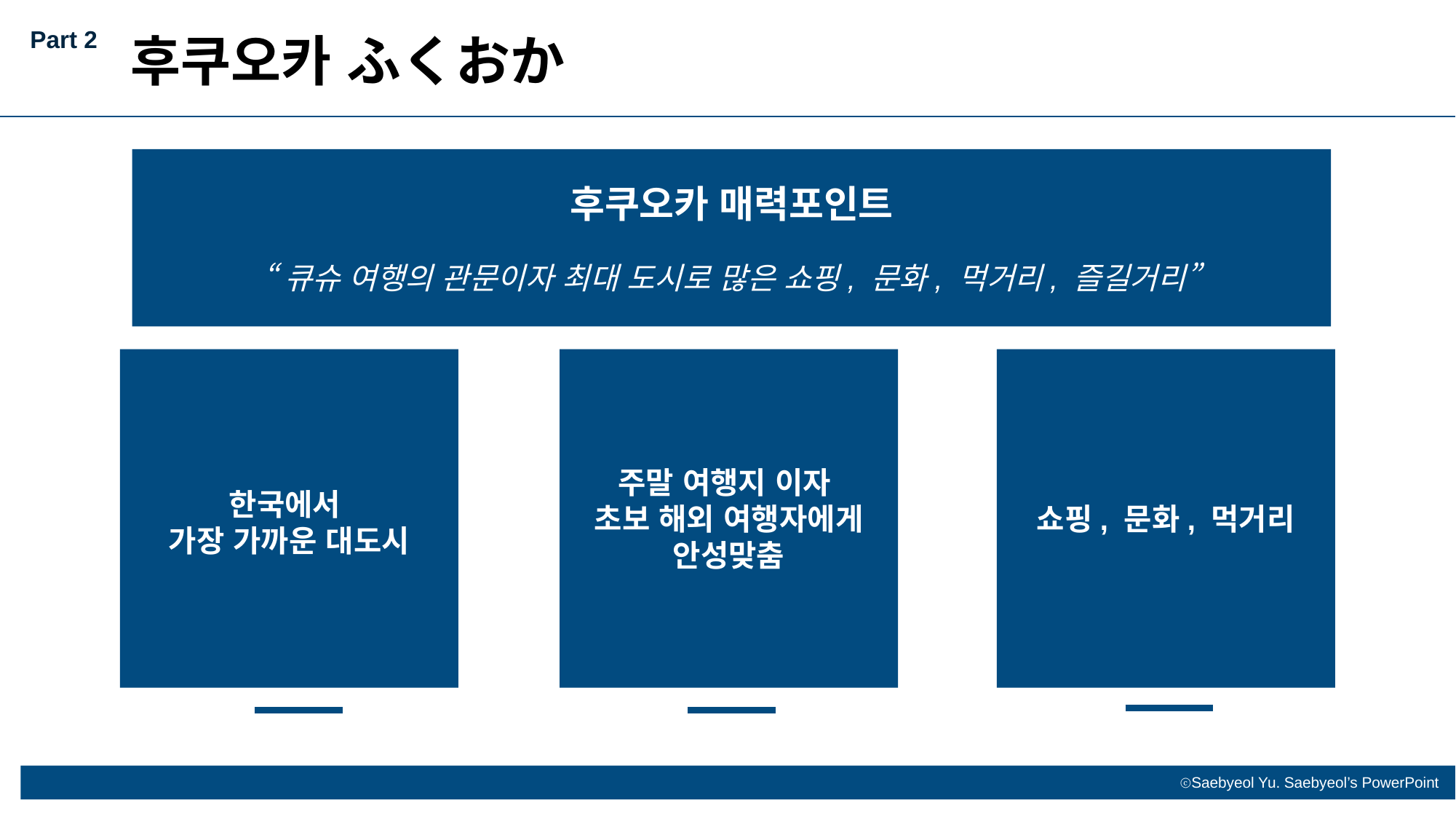

Part 2
후쿠오카 ふくおか
후쿠오카 매력포인트

“큐슈 여행의 관문이자 최대 도시로 많은 쇼핑, 문화, 먹거리, 즐길거리”

주말 여행지 이자
초보 해외 여행자에게 안성맞춤
쇼핑, 문화, 먹거리
한국에서
가장 가까운 대도시